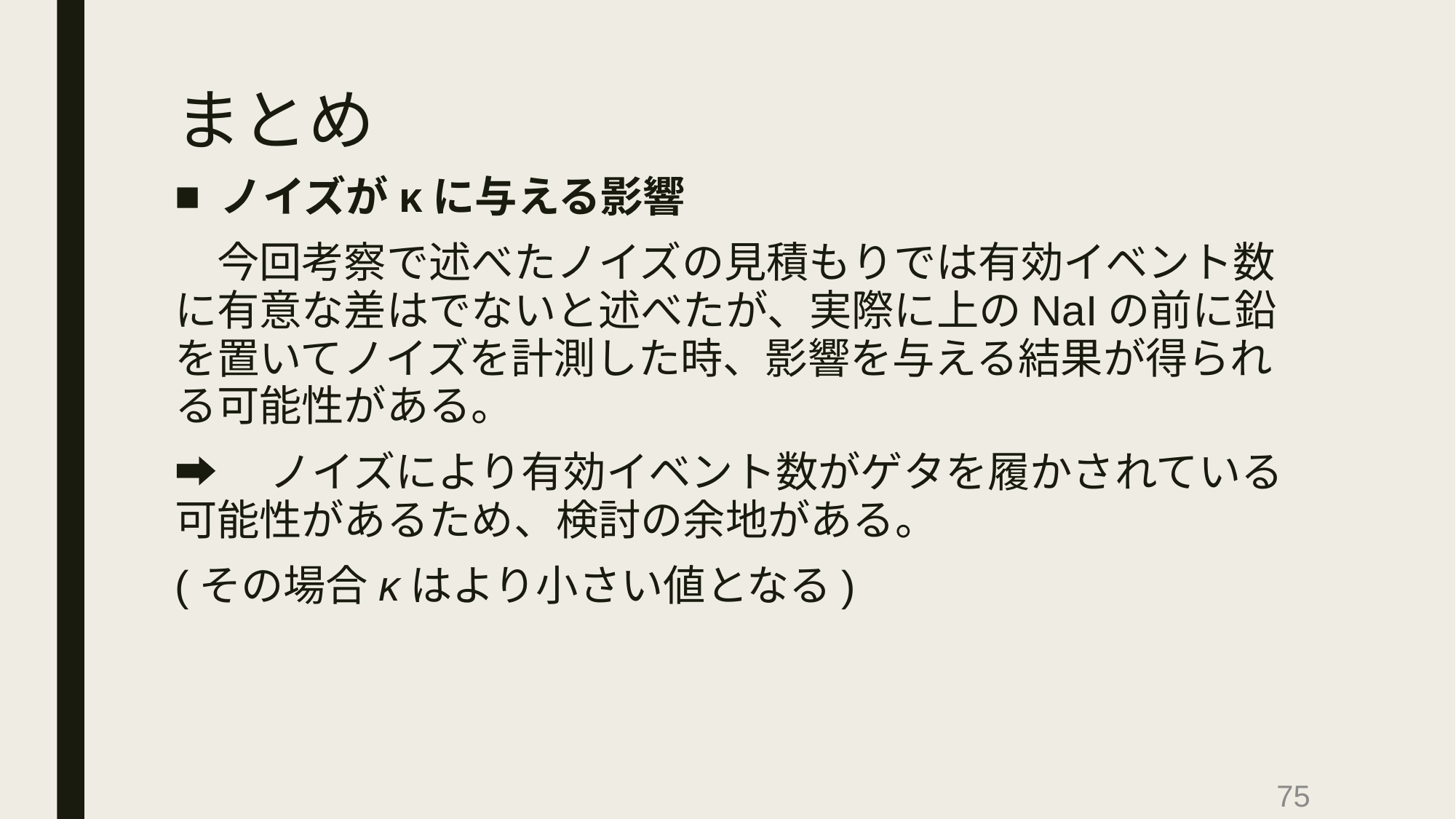

# まとめ
ノイズがκに与える影響
　今回考察で述べたノイズの見積もりでは有効イベント数に有意な差はでないと述べたが、実際に上のNaIの前に鉛を置いてノイズを計測した時、影響を与える結果が得られる可能性がある。
➡　ノイズにより有効イベント数がゲタを履かされている可能性があるため、検討の余地がある。
(その場合κはより小さい値となる)
75